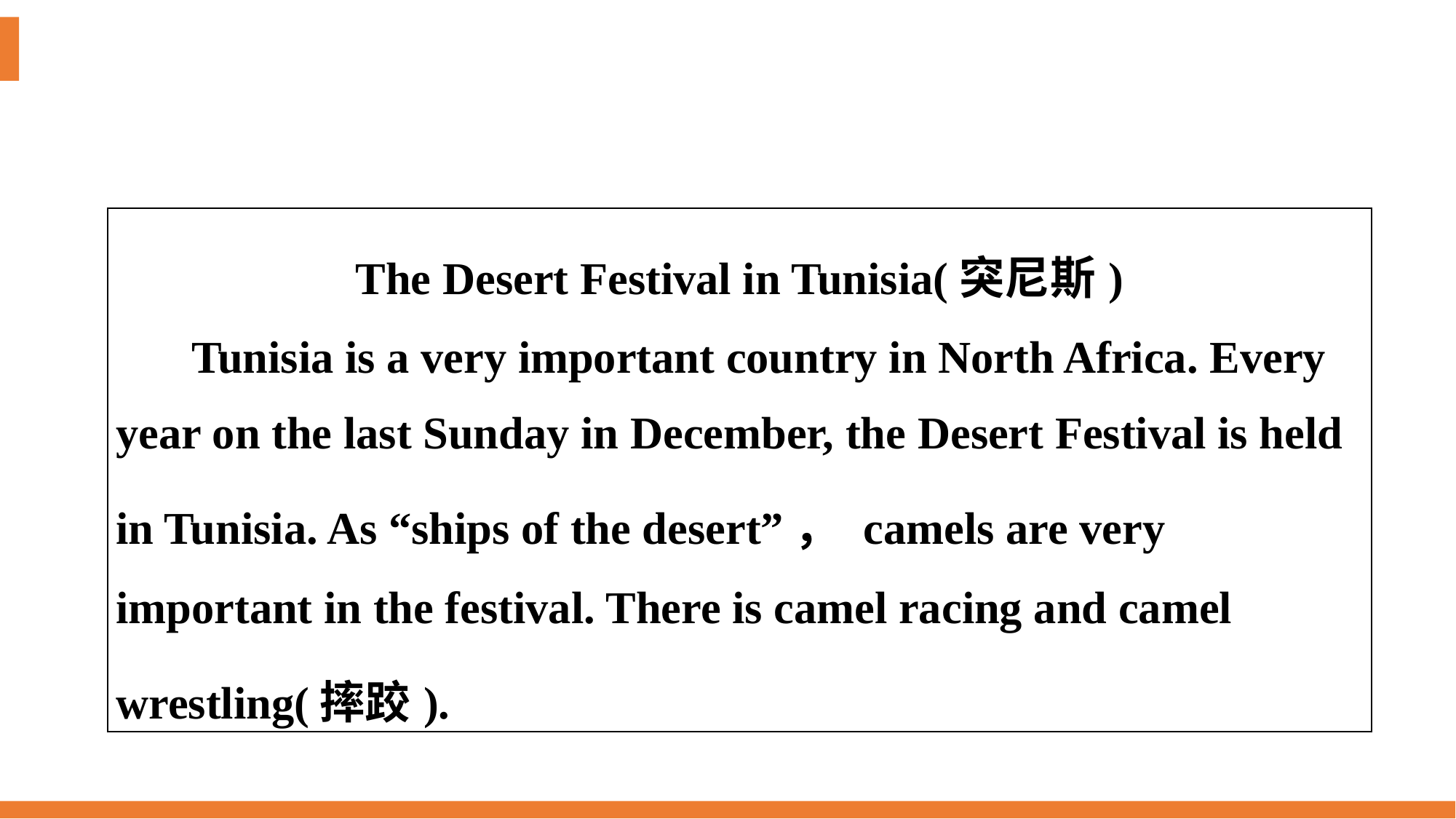

| The Desert Festival in Tunisia(突尼斯) Tunisia is a very important country in North Africa. Every year on the last Sunday in December, the Desert Festival is held in Tunisia. As “ships of the desert”， camels are very important in the festival. There is camel racing and camel wrestling(摔跤). |
| --- |